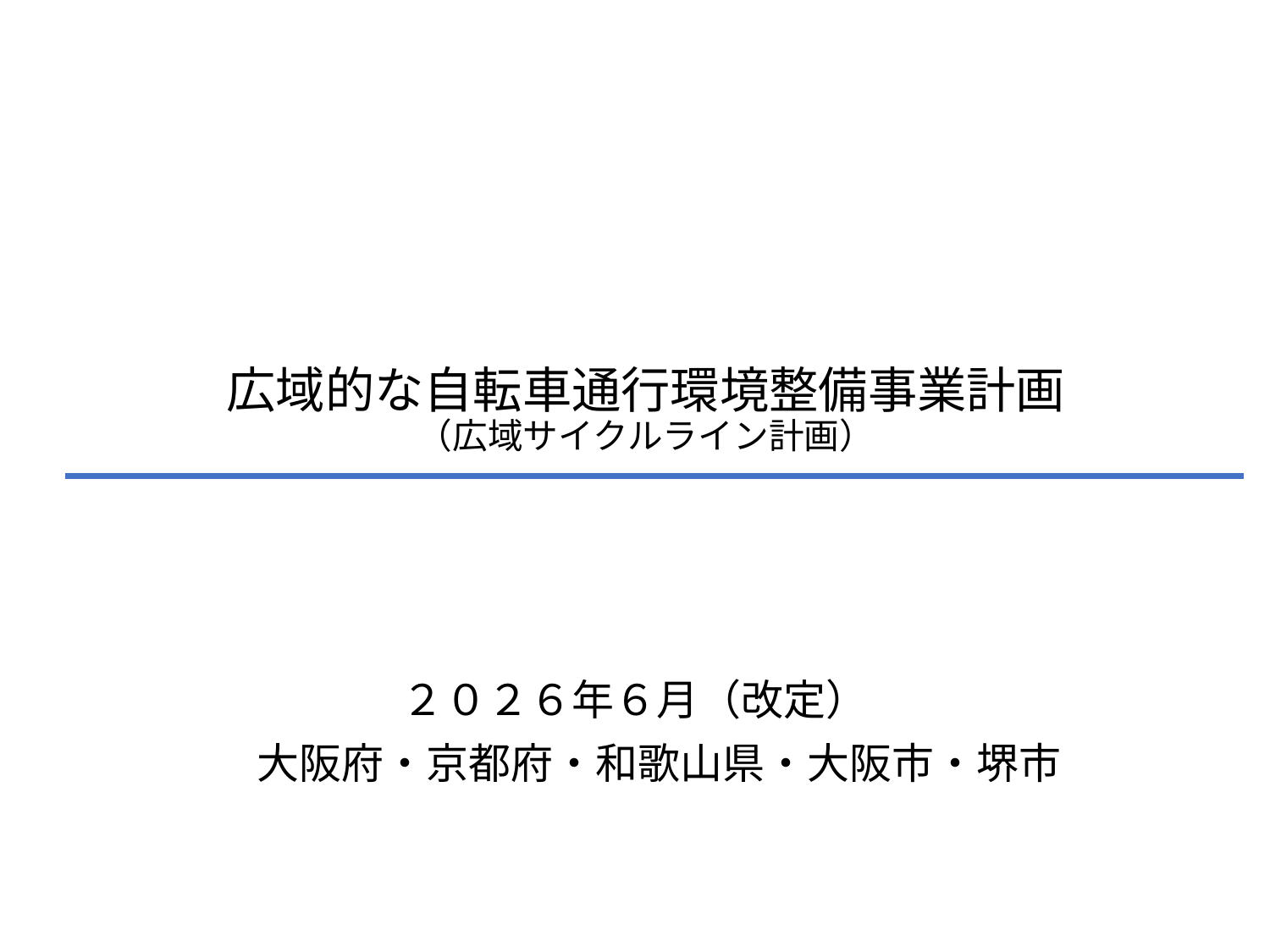

# 広域的な自転車通行環境整備事業計画 （広域サイクルライン計画）

２０２６年６月（改定）
    大阪府・京都府・和歌山県・大阪市・堺市